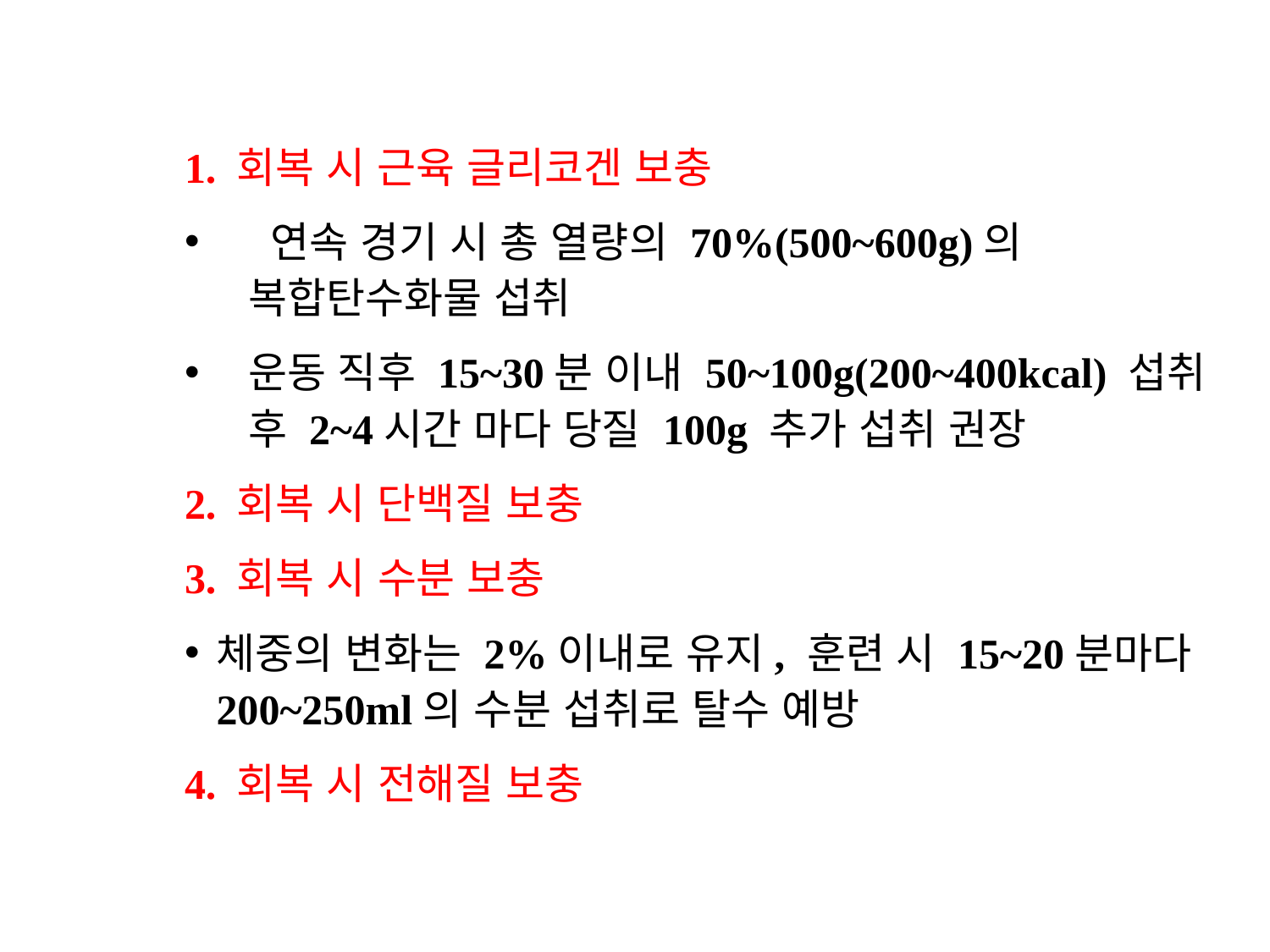

1. 회복 시 근육 글리코겐 보충
 연속 경기 시 총 열량의 70%(500~600g)의 복합탄수화물 섭취
운동 직후 15~30분 이내 50~100g(200~400kcal) 섭취 후 2~4시간 마다 당질 100g 추가 섭취 권장
2. 회복 시 단백질 보충
3. 회복 시 수분 보충
체중의 변화는 2%이내로 유지, 훈련 시 15~20분마다 200~250ml의 수분 섭취로 탈수 예방
4. 회복 시 전해질 보충